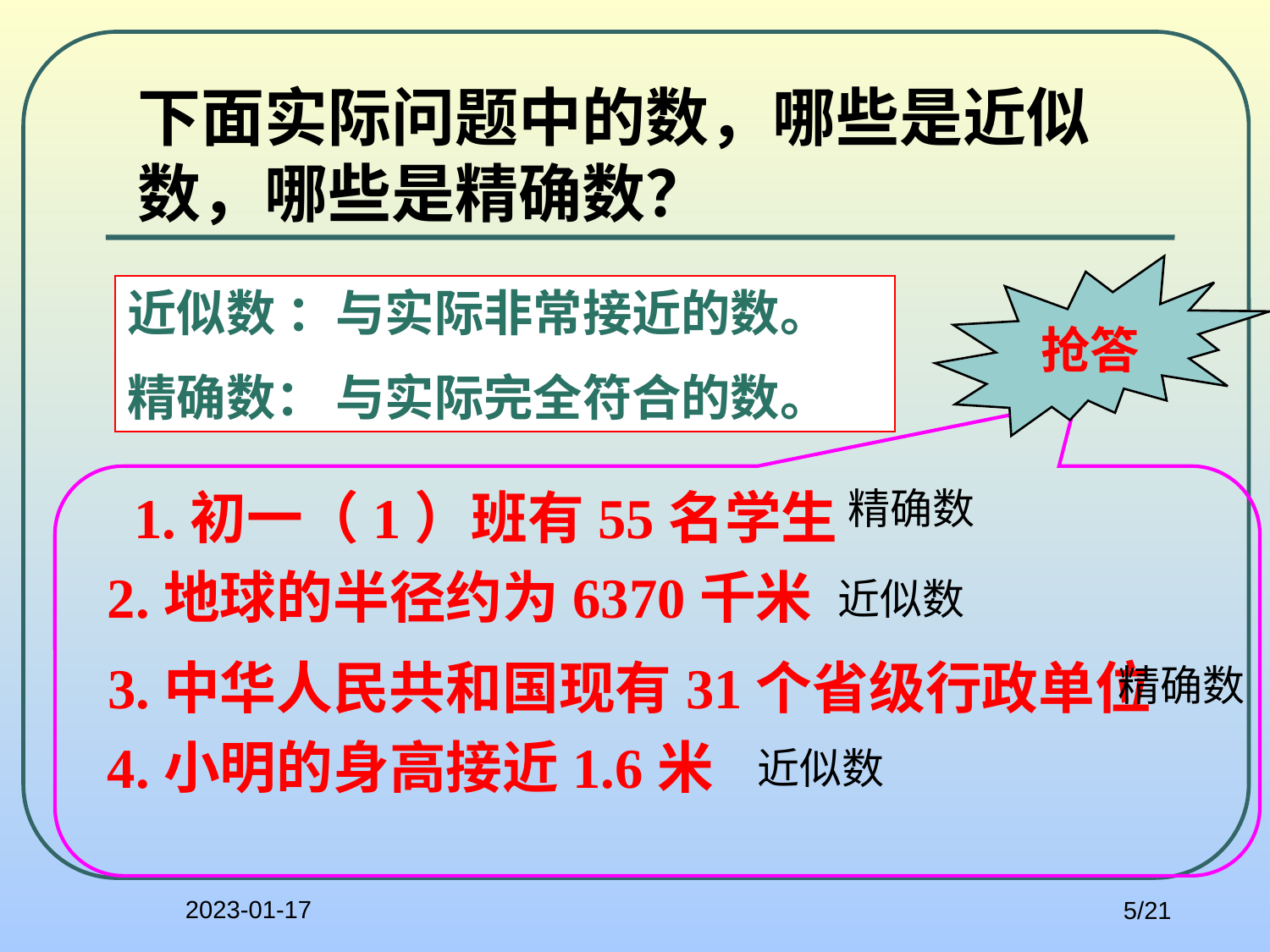

下面实际问题中的数，哪些是近似数，哪些是精确数？
抢答

近似数 ：与实际非常接近的数。
精确数： 与实际完全符合的数。
1.初一（1）班有55名学生
精确数
近似数
精确数
近似数
2.地球的半径约为6370千米
3.中华人民共和国现有31个省级行政单位
4.小明的身高接近1.6米
2023-01-17
5/21